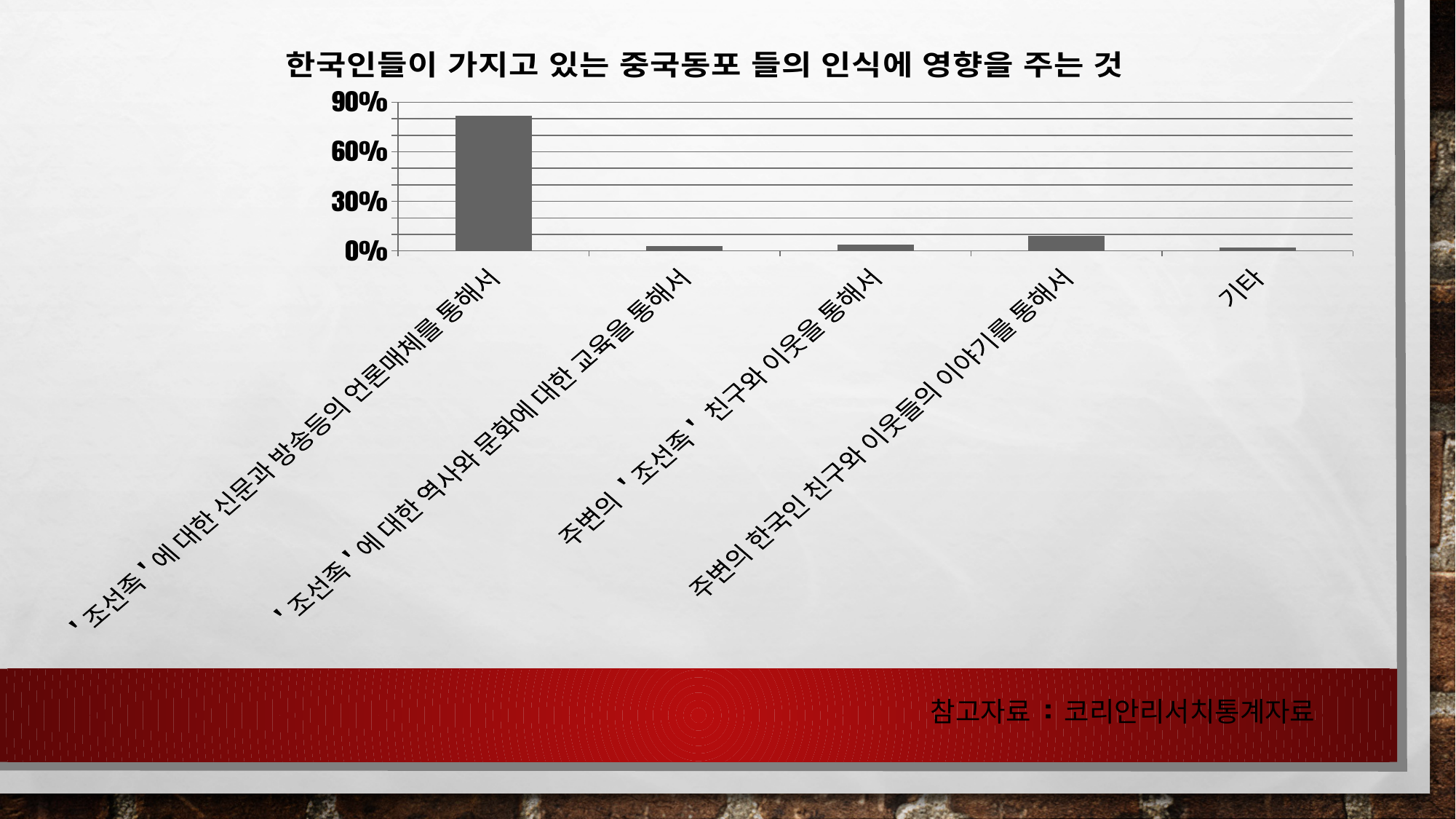

### Chart: 한국인들이 가지고 있는 중국동포 들의 인식에 영향을 주는 것

| Category | 판매 |
|---|---|
|  '조선족'에 대한 신문과 방송등의 언론매체를 통해서 | 0.82 |
|  '조선족'에 대한 역사와 문화에 대한 교육을 통해서 | 0.03 |
| 주변의 '조선족' 친구와 이웃을 통해서 | 0.04 |
| 주변의 한국인 친구와 이웃들의 이야기를 통해서 | 0.09 |
| 기타 | 0.02 |
참고자료 : 코리안리서치통계자료